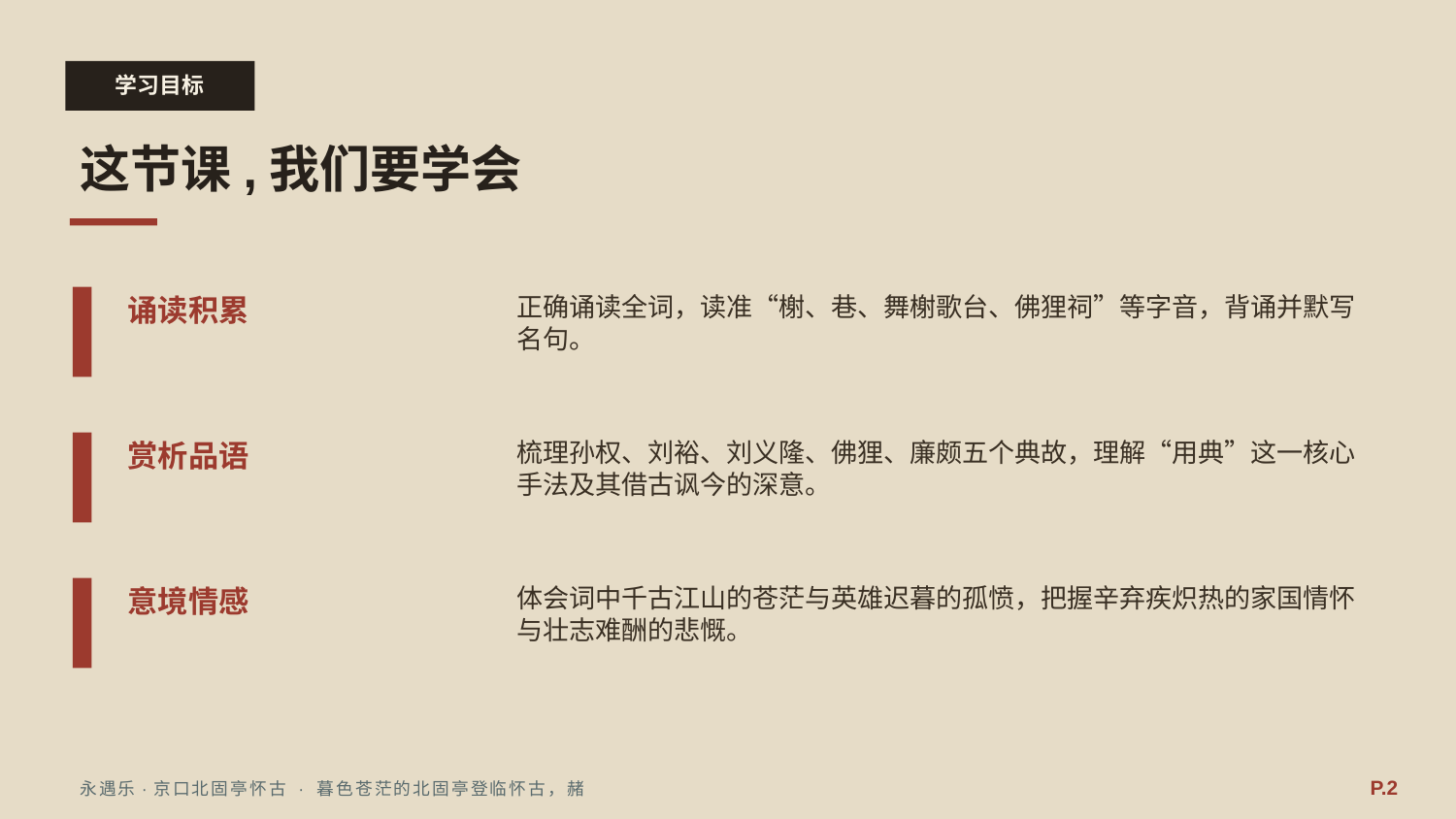

学习目标

这节课,我们要学会

诵读积累
正确诵读全词，读准“榭、巷、舞榭歌台、佛狸祠”等字音，背诵并默写名句。

赏析品语
梳理孙权、刘裕、刘义隆、佛狸、廉颇五个典故，理解“用典”这一核心手法及其借古讽今的深意。

意境情感
体会词中千古江山的苍茫与英雄迟暮的孤愤，把握辛弃疾炽热的家国情怀与壮志难酬的悲慨。

P.2
永遇乐·京口北固亭怀古 · 暮色苍茫的北固亭登临怀古，赭